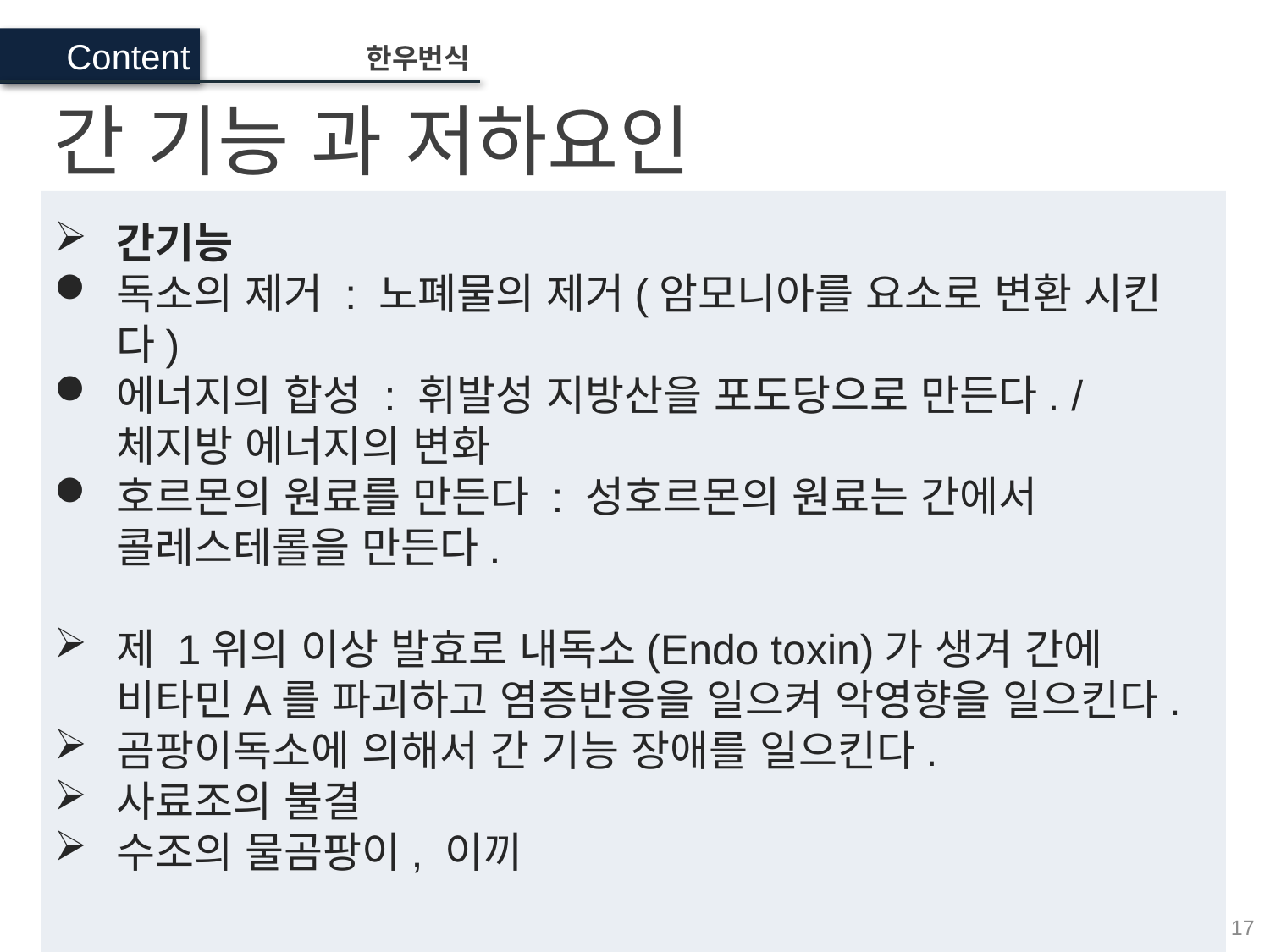

Content
한우번식
간 기능 과 저하요인

간기능
독소의 제거 : 노폐물의 제거(암모니아를 요소로 변환 시킨다)
에너지의 합성 : 휘발성 지방산을 포도당으로 만든다. / 체지방 에너지의 변화
호르몬의 원료를 만든다 : 성호르몬의 원료는 간에서 콜레스테롤을 만든다.

제 1위의 이상 발효로 내독소(Endo toxin)가 생겨 간에 비타민A를 파괴하고 염증반응을 일으켜 악영향을 일으킨다.
곰팡이독소에 의해서 간 기능 장애를 일으킨다.
사료조의 불결
수조의 물곰팡이, 이끼

17